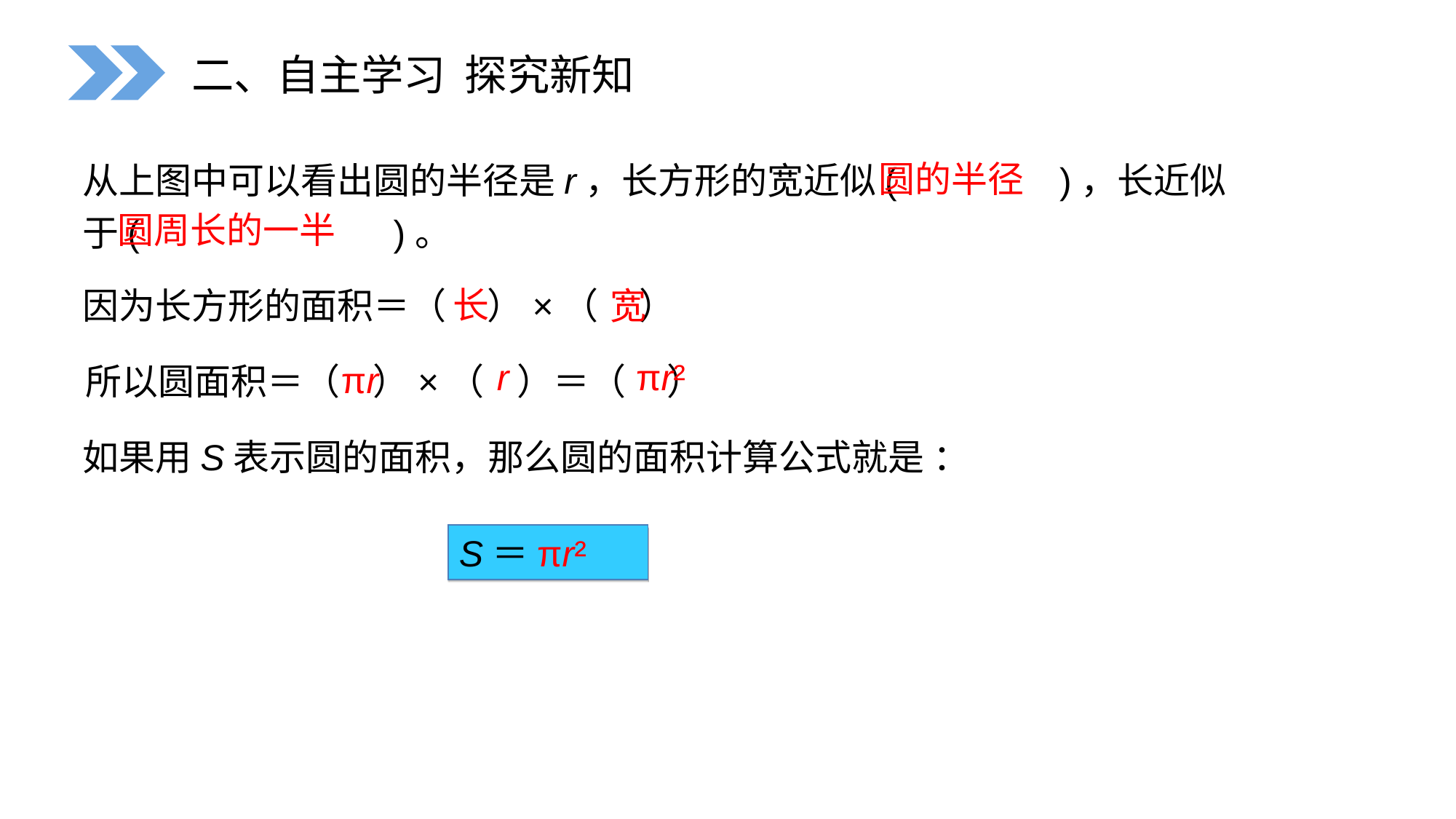

二、自主学习  探究新知
从上图中可以看出圆的半径是r，长方形的宽近似(                )，长近似于(                         )。
圆的半径
圆周长的一半
长
因为长方形的面积＝（     ）×（     ）
宽
πr²
r
πr
所以圆面积＝（    ）×（    ）＝（     ）
如果用S表示圆的面积，那么圆的面积计算公式就是 ：
S＝πr²